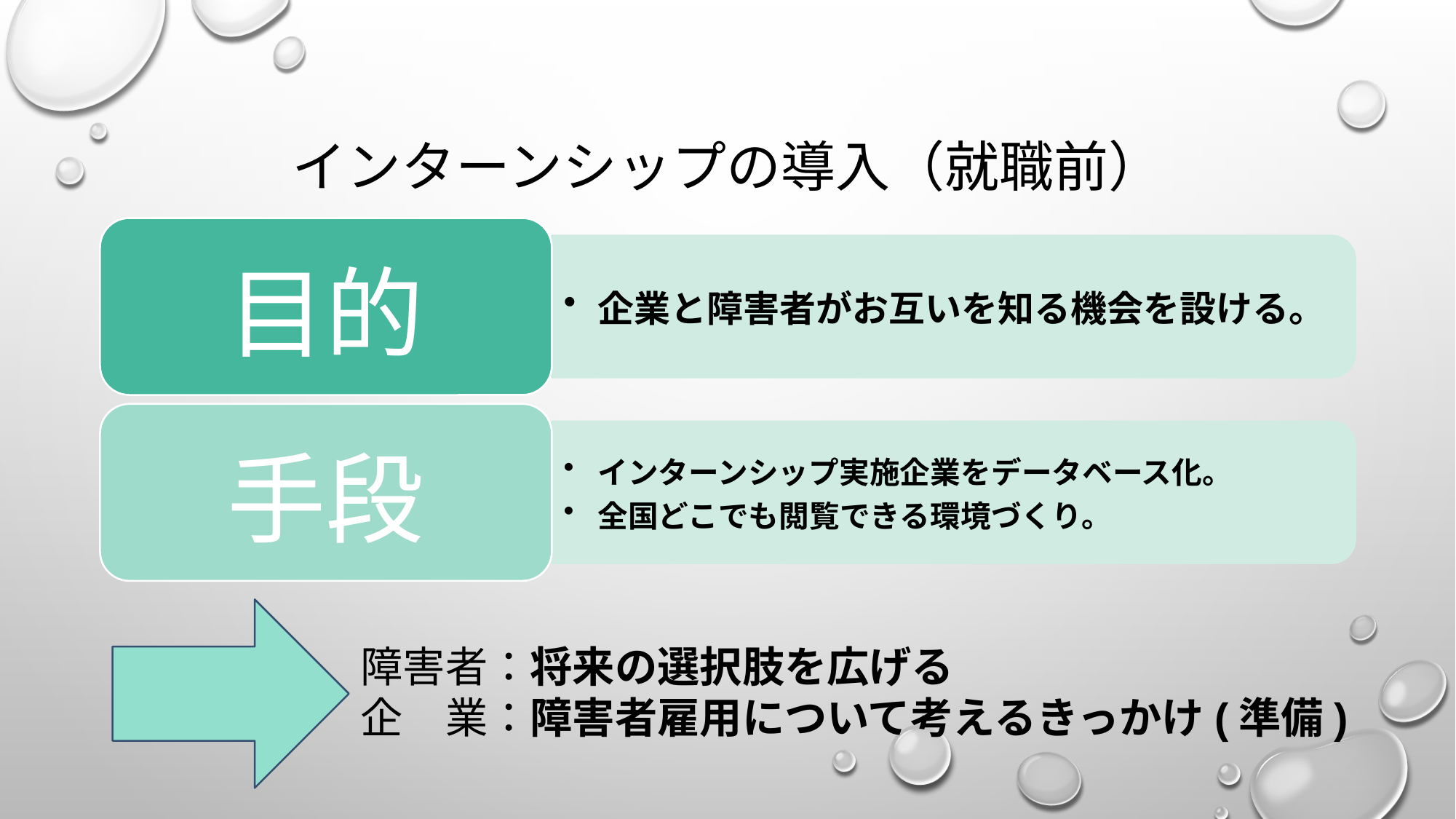

# インターンシップの導入（就職前）
目的
手段
全国どこでも閲覧できる環境づくり。
企業と障害者がお互いを知る機会を設ける。
インターンシップ実施企業をデータベース化。

　障害者：将来の選択肢を広げる
　企　業：障害者雇用について考えるきっかけ(準備)